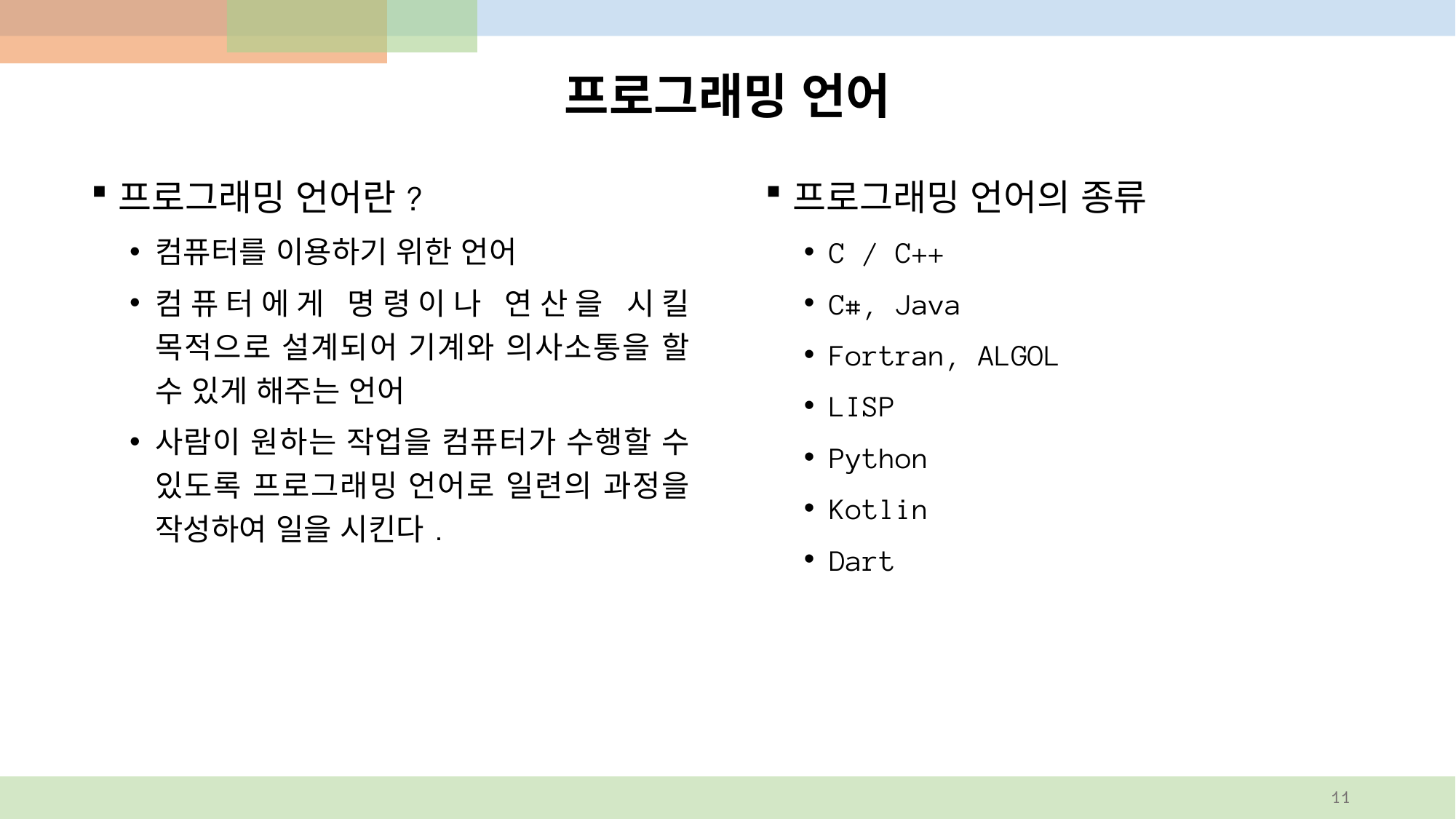

# 프로그래밍 언어
프로그래밍 언어의 종류
C / C++
C#, Java
Fortran, ALGOL
LISP
Python
Kotlin
Dart

프로그래밍 언어란?
컴퓨터를 이용하기 위한 언어
컴퓨터에게 명령이나 연산을 시킬 목적으로 설계되어 기계와 의사소통을 할 수 있게 해주는 언어
사람이 원하는 작업을 컴퓨터가 수행할 수 있도록 프로그래밍 언어로 일련의 과정을 작성하여 일을 시킨다.
11